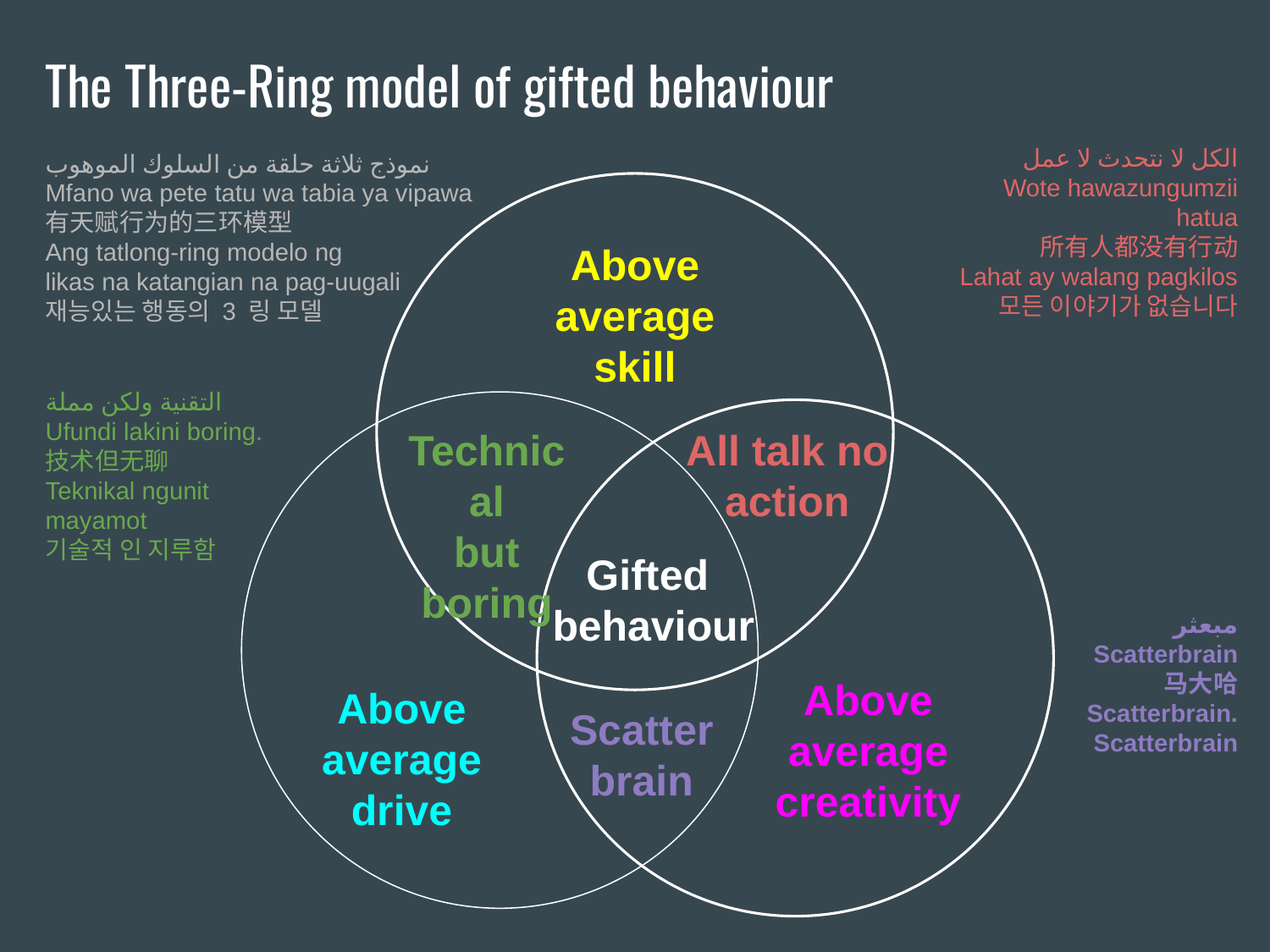

The Three-Ring model of gifted behaviour

نموذج ثلاثة حلقة من السلوك الموهوب
Mfano wa pete tatu wa tabia ya vipawa
有天赋行为的三环模型
Ang tatlong-ring modelo ng
likas na katangian na pag-uugali
재능있는 행동의 3 링 모델

الكل لا نتحدث لا عمل
Wote hawazungumzii hatua
所有人都没有行动
Lahat ay walang pagkilos
모든 이야기가 없습니다

Above average
skill
التقنية ولكن مملة
Ufundi lakini boring.
技术但无聊
Teknikal ngunit mayamot
기술적 인 지루함

All talk no action
Technical
but boring
Gifted
behaviour
مبعثر
Scatterbrain
马大哈
Scatterbrain.
Scatterbrain
Above average creativity
Above average drive
Scatter
brain